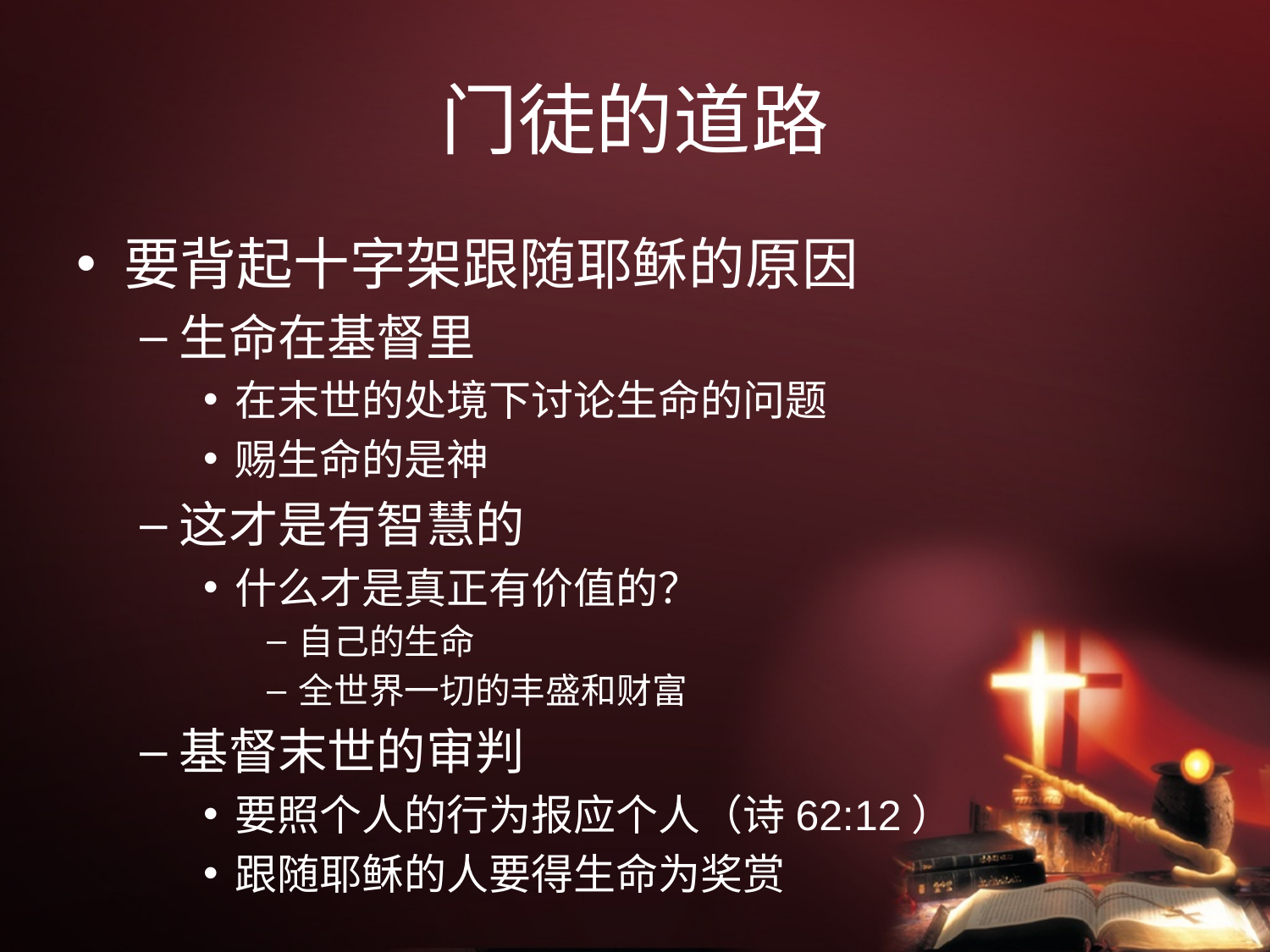

# 门徒的道路
要背起十字架跟随耶稣的原因
生命在基督里
在末世的处境下讨论生命的问题
赐生命的是神
这才是有智慧的
什么才是真正有价值的？
自己的生命
全世界一切的丰盛和财富
基督末世的审判
要照个人的行为报应个人（诗62:12）
跟随耶稣的人要得生命为奖赏